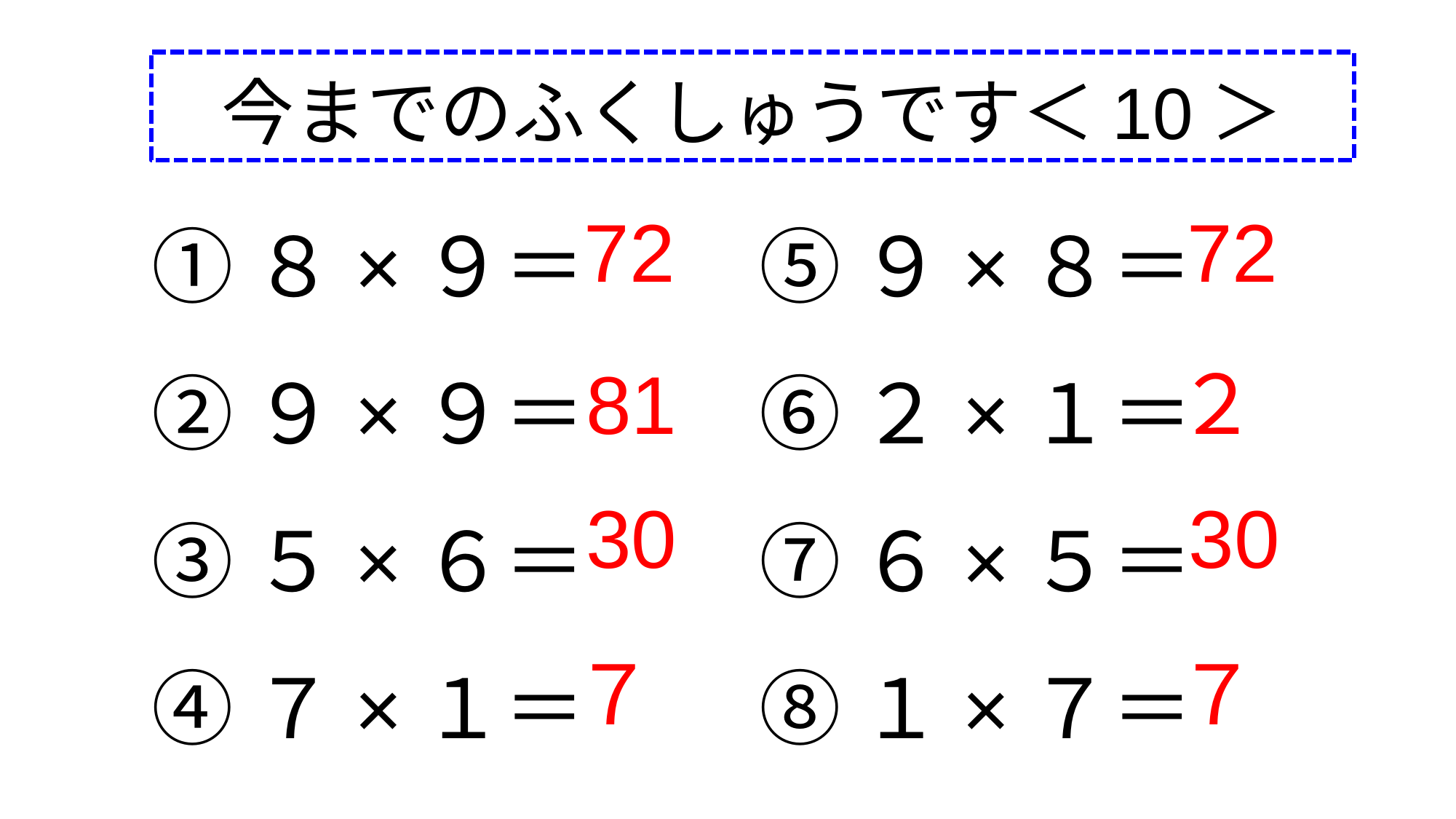

今までのふくしゅうです＜10＞
①８×９＝
②９×９＝
③５×６＝
④７×１＝
⑤９×８＝
⑥２×１＝
⑦６×５＝
⑧１×７＝
72
72
81
２
30
30
７
７